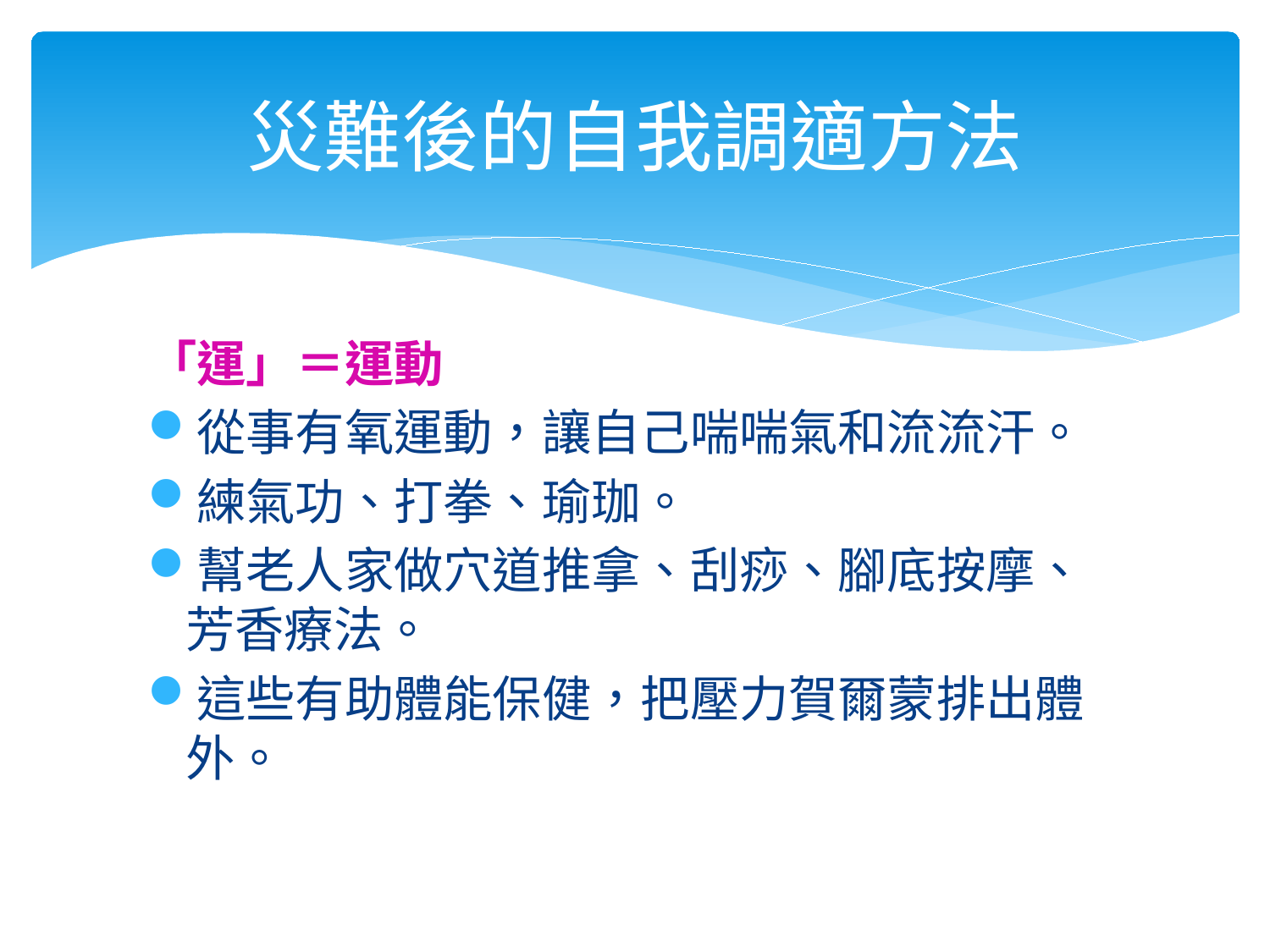

# 災難後的自我調適方法
「運」＝運動
從事有氧運動，讓自己喘喘氣和流流汗。
練氣功、打拳、瑜珈。
幫老人家做穴道推拿、刮痧、腳底按摩、芳香療法。
這些有助體能保健，把壓力賀爾蒙排出體外。